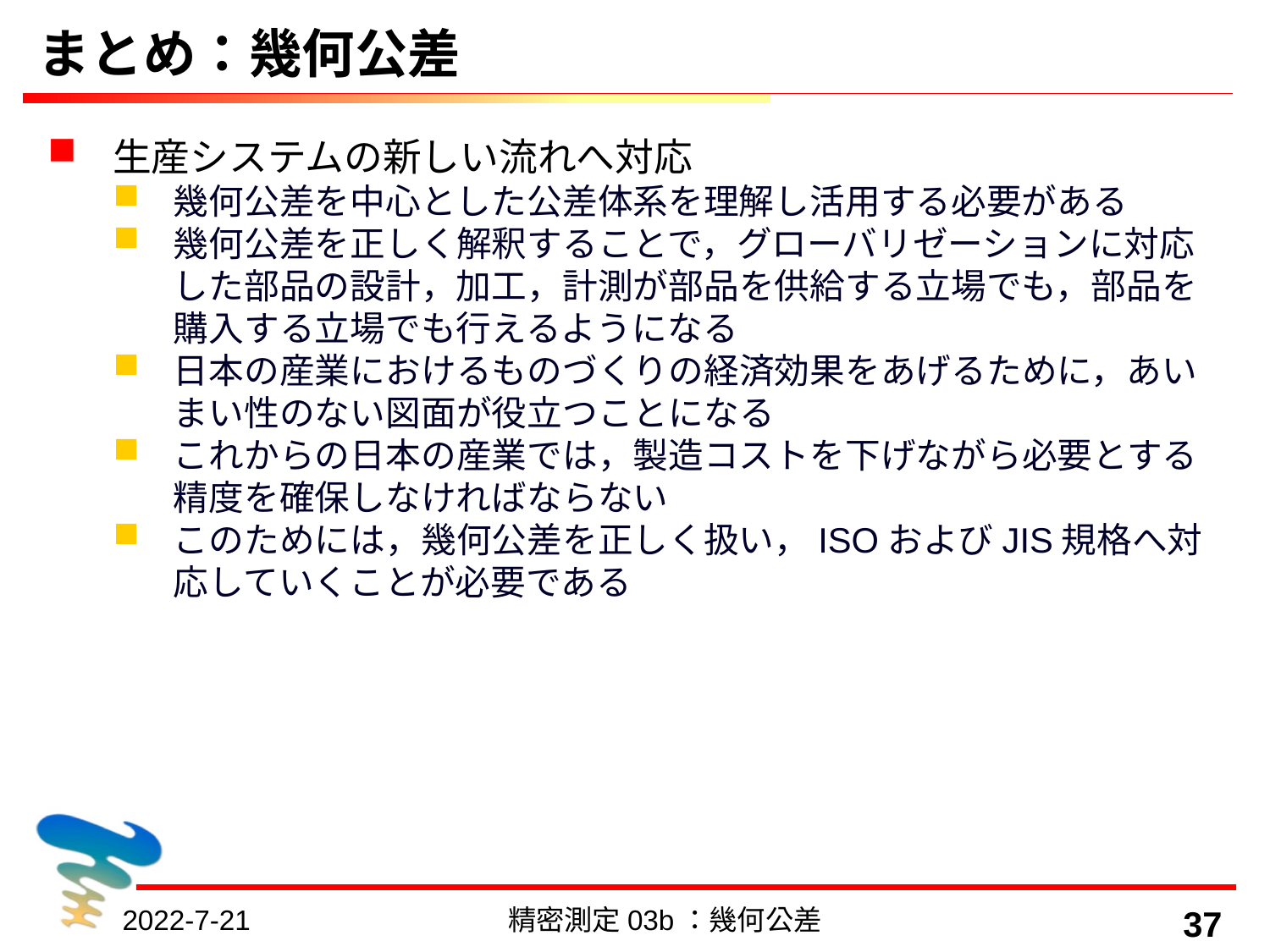

# まとめ：幾何公差
生産システムの新しい流れへ対応
幾何公差を中心とした公差体系を理解し活用する必要がある
幾何公差を正しく解釈することで，グローバリゼーションに対応した部品の設計，加工，計測が部品を供給する立場でも，部品を購入する立場でも行えるようになる
日本の産業におけるものづくりの経済効果をあげるために，あいまい性のない図面が役立つことになる
これからの日本の産業では，製造コストを下げながら必要とする精度を確保しなければならない
このためには，幾何公差を正しく扱い，ISOおよびJIS規格へ対応していくことが必要である
2022-7-21
精密測定03b：幾何公差
37